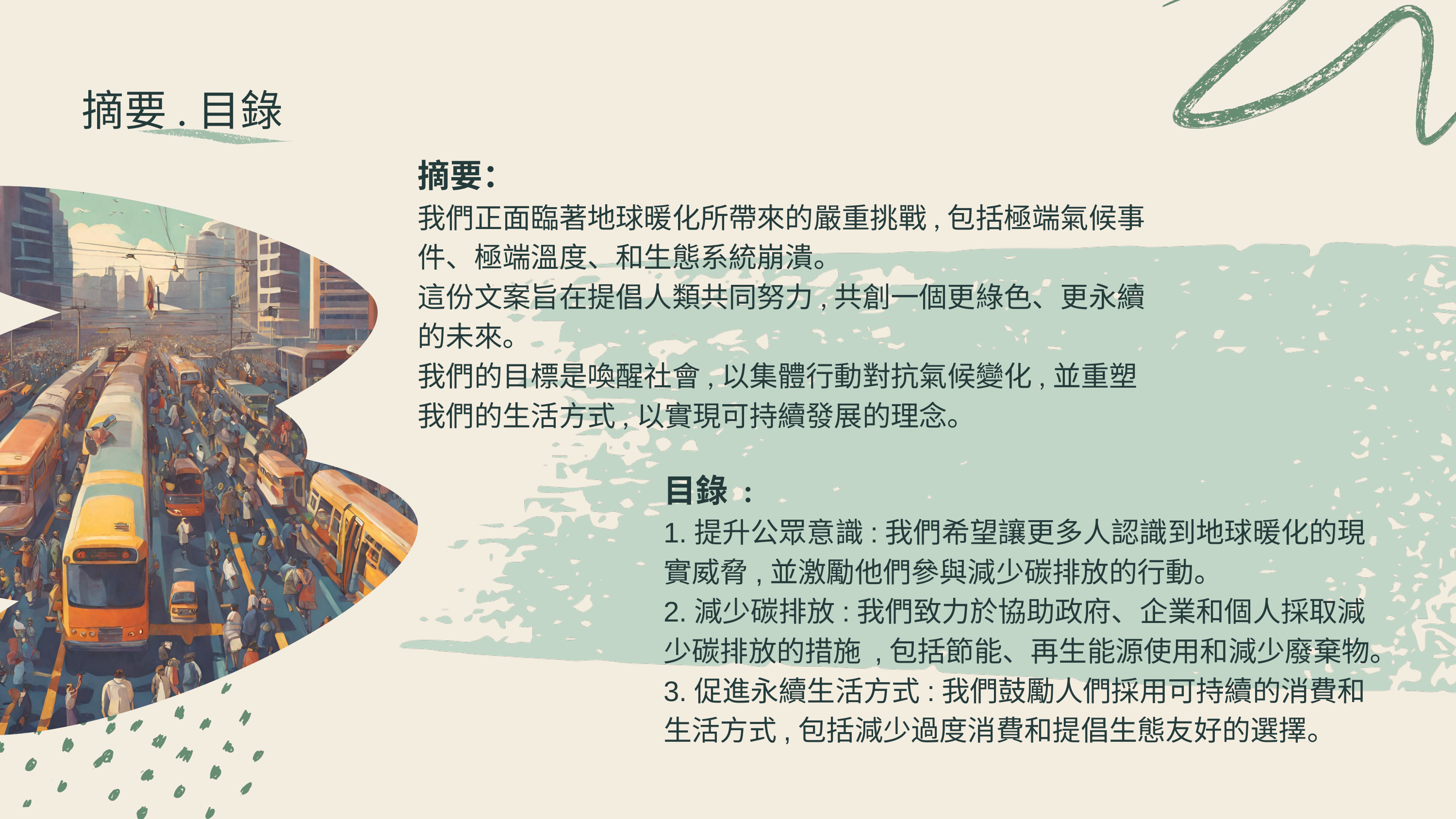

摘要.目錄

摘要：
我們正面臨著地球暖化所帶來的嚴重挑戰,包括極端氣候事件、極端溫度、和生態系統崩潰。
這份文案旨在提倡人類共同努力,共創一個更綠色、更永續的未來。
我們的目標是喚醒社會,以集體行動對抗氣候變化,並重塑我們的生活方式,以實現可持續發展的理念。

目錄 :
1.提升公眾意識:我們希望讓更多人認識到地球暖化的現實威脅,並激勵他們參與減少碳排放的行動。
2.減少碳排放:我們致力於協助政府、企業和個人採取減少碳排放的措施 ,包括節能、再生能源使用和減少廢棄物。
3.促進永續生活方式:我們鼓勵人們採用可持續的消費和生活方式,包括減少過度消費和提倡生態友好的選擇。